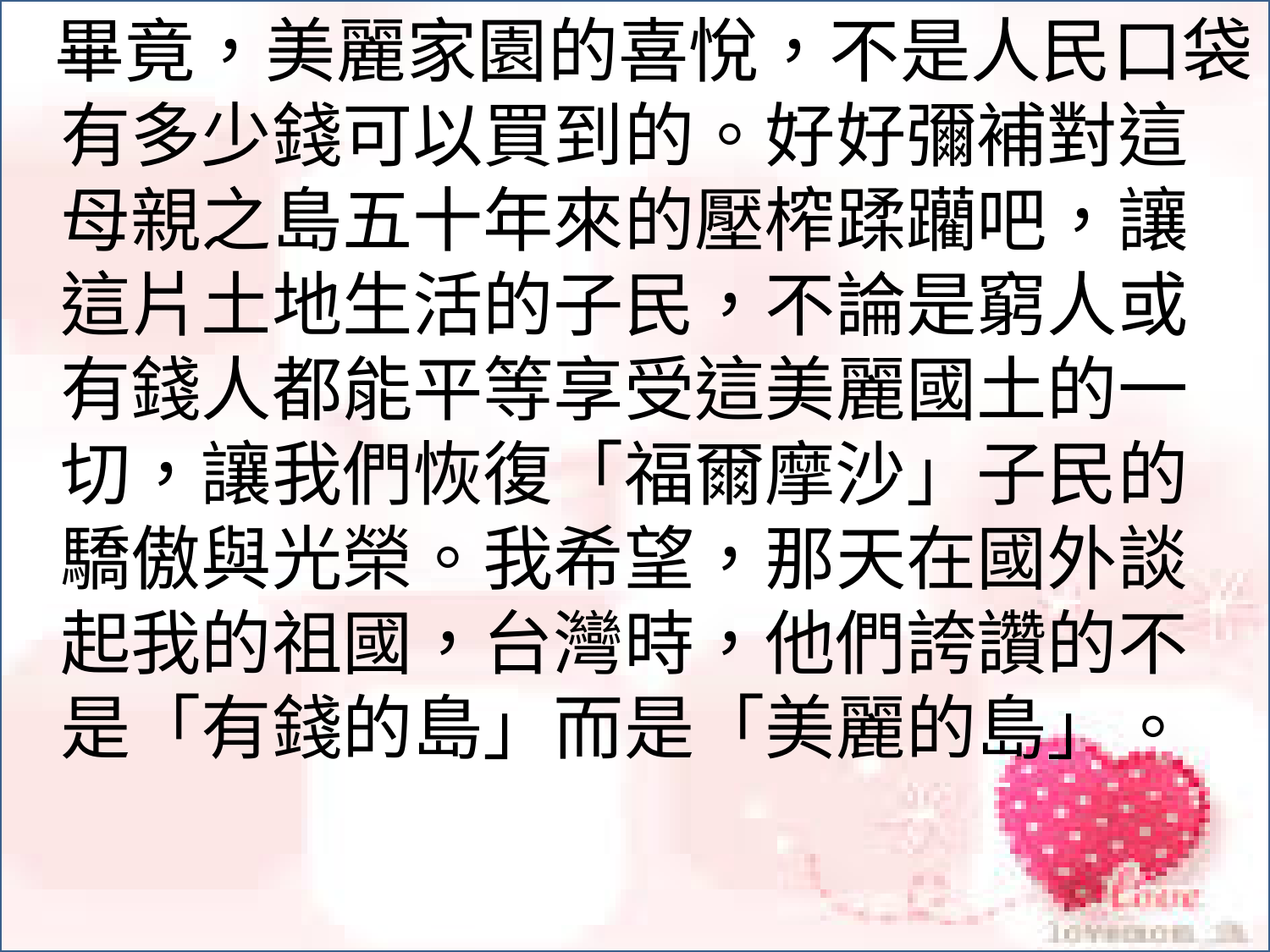

畢竟，美麗家園的喜悅，不是人民口袋有多少錢可以買到的。好好彌補對這母親之島五十年來的壓榨蹂躪吧，讓這片土地生活的子民，不論是窮人或有錢人都能平等享受這美麗國土的一切，讓我們恢復「福爾摩沙」子民的
驕傲與光榮。我希望，那天在國外談起我的祖國，台灣時，他們誇讚的不是「有錢的島」而是「美麗的島」。